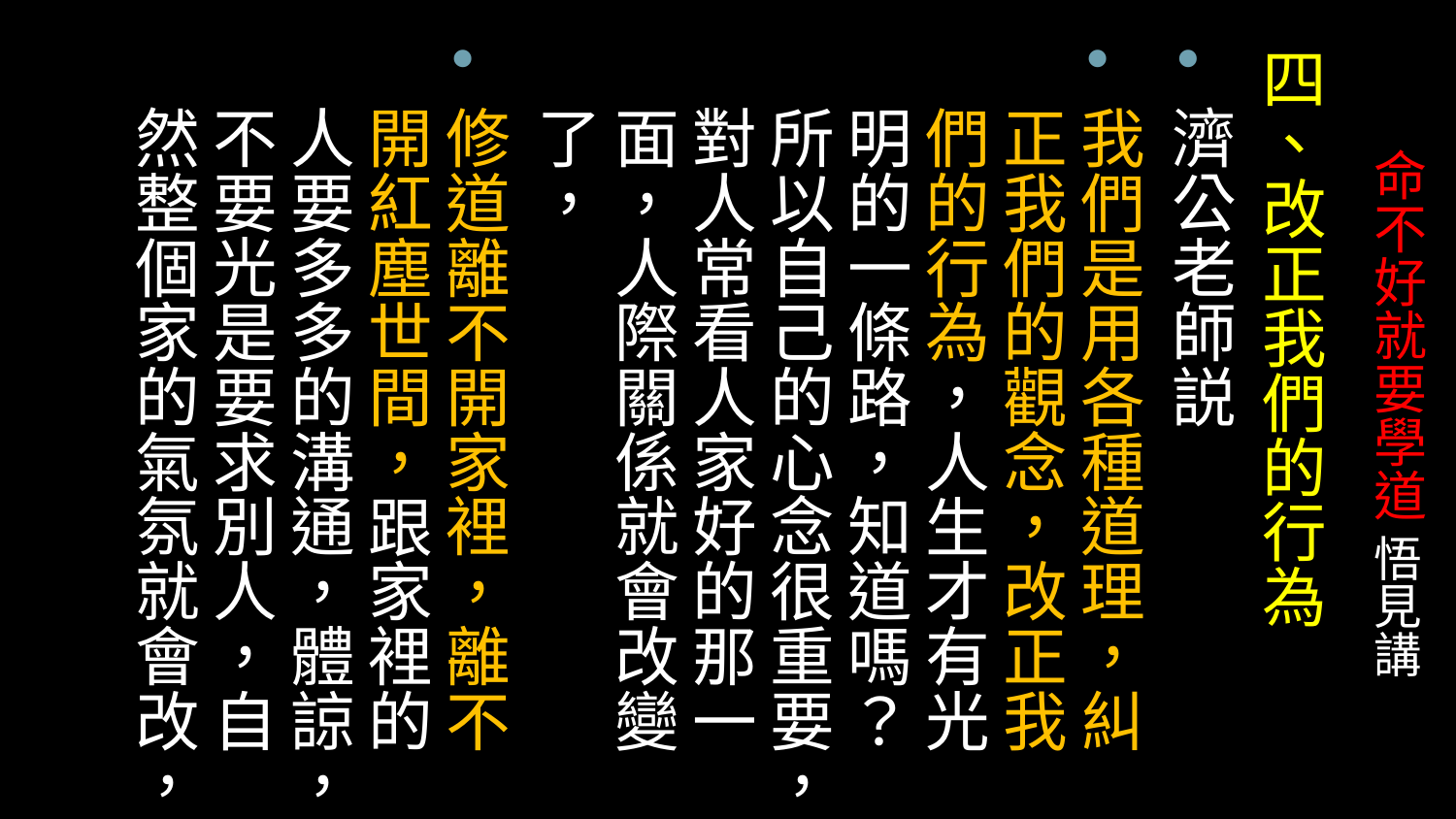

四、改正我們的行為
濟公老師説
我們是用各種道理，糾正我們的觀念，改正我們的行為，人生才有光明的一條路，知道嗎？所以自己的心念很重要，對人常看人家好的那一面，人際關係就會改變了，
修道離不開家裡，離不開紅塵世間，跟家裡的人要多多的溝通，體諒，不要光是要求別人，自然整個家的氣氛就會改，

# 命不好就要學道 悟見講